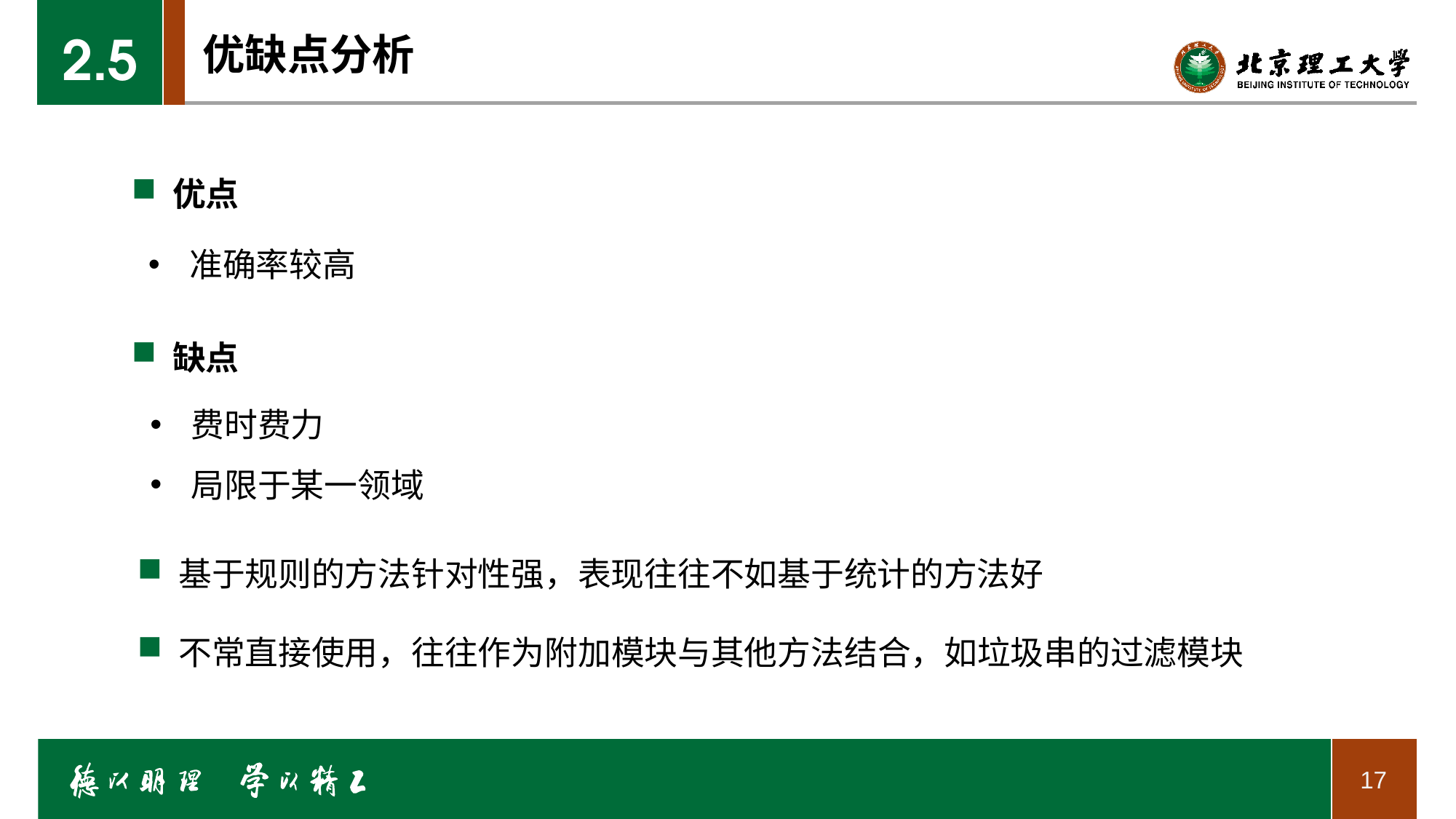

2.5
# 优缺点分析
优点
准确率较高
缺点
费时费力
局限于某一领域
基于规则的方法针对性强，表现往往不如基于统计的方法好
不常直接使用，往往作为附加模块与其他方法结合，如垃圾串的过滤模块